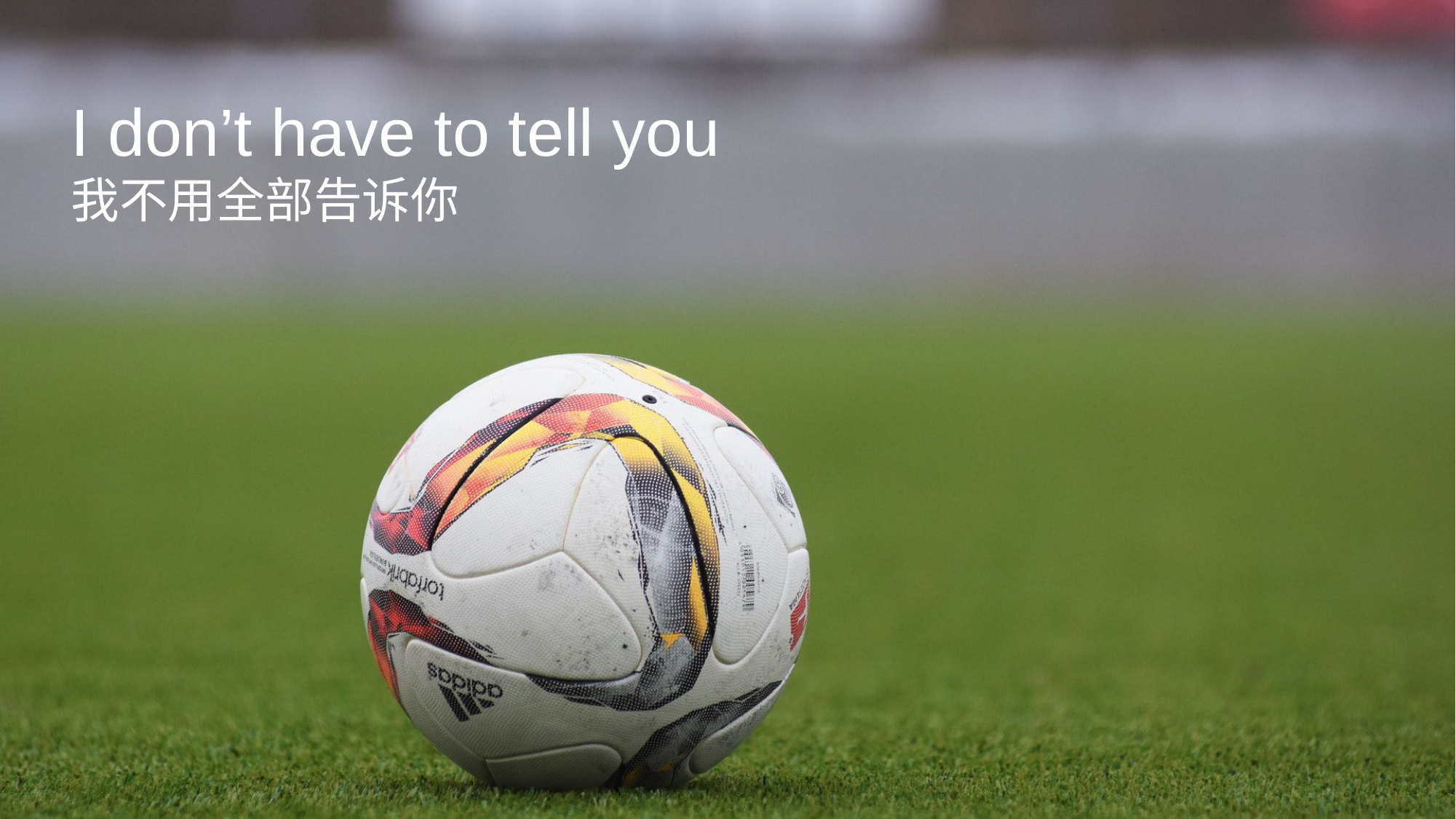

I don’t have to tell you
我不用全部告诉你